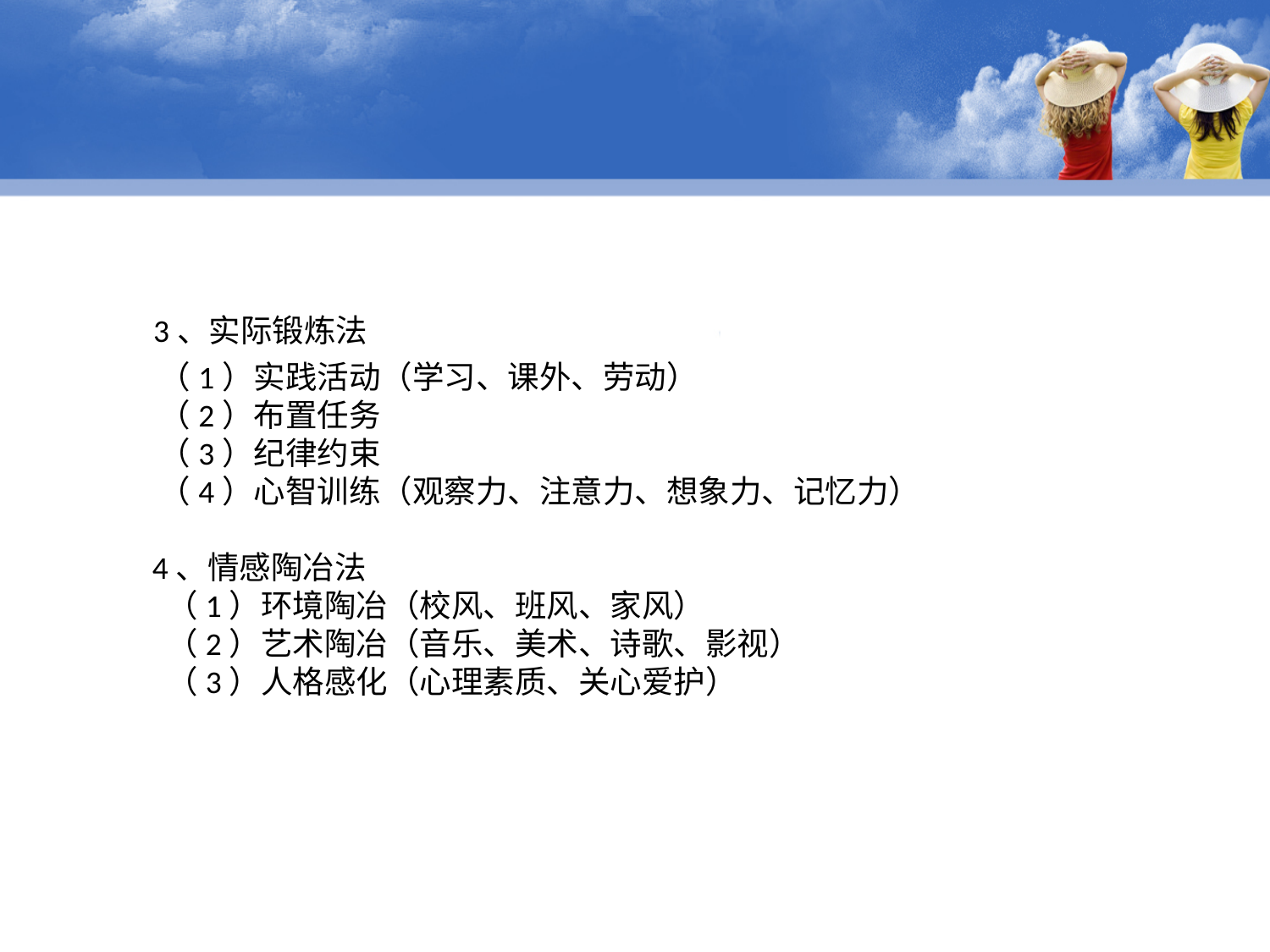

# 3、实际锻炼法 （1）实践活动（学习、课外、劳动） （2）布置任务 （3）纪律约束 （4）心智训练（观察力、注意力、想象力、记忆力） 4、情感陶冶法 （1）环境陶冶（校风、班风、家风） （2）艺术陶冶（音乐、美术、诗歌、影视） （3）人格感化（心理素质、关心爱护）